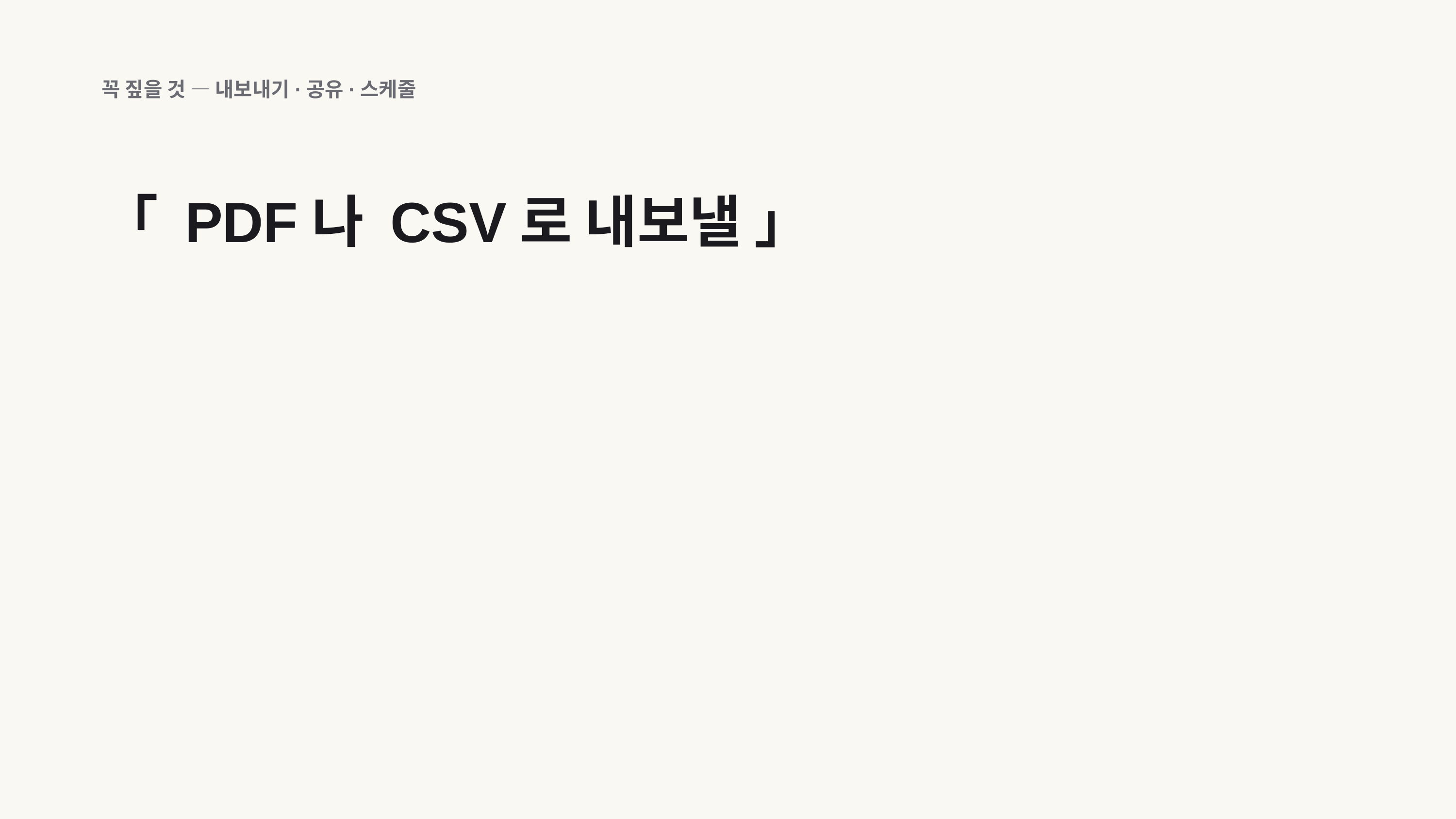

꼭 짚을 것 — 내보내기·공유·스케줄
「 PDF나 CSV로 내보낼 」